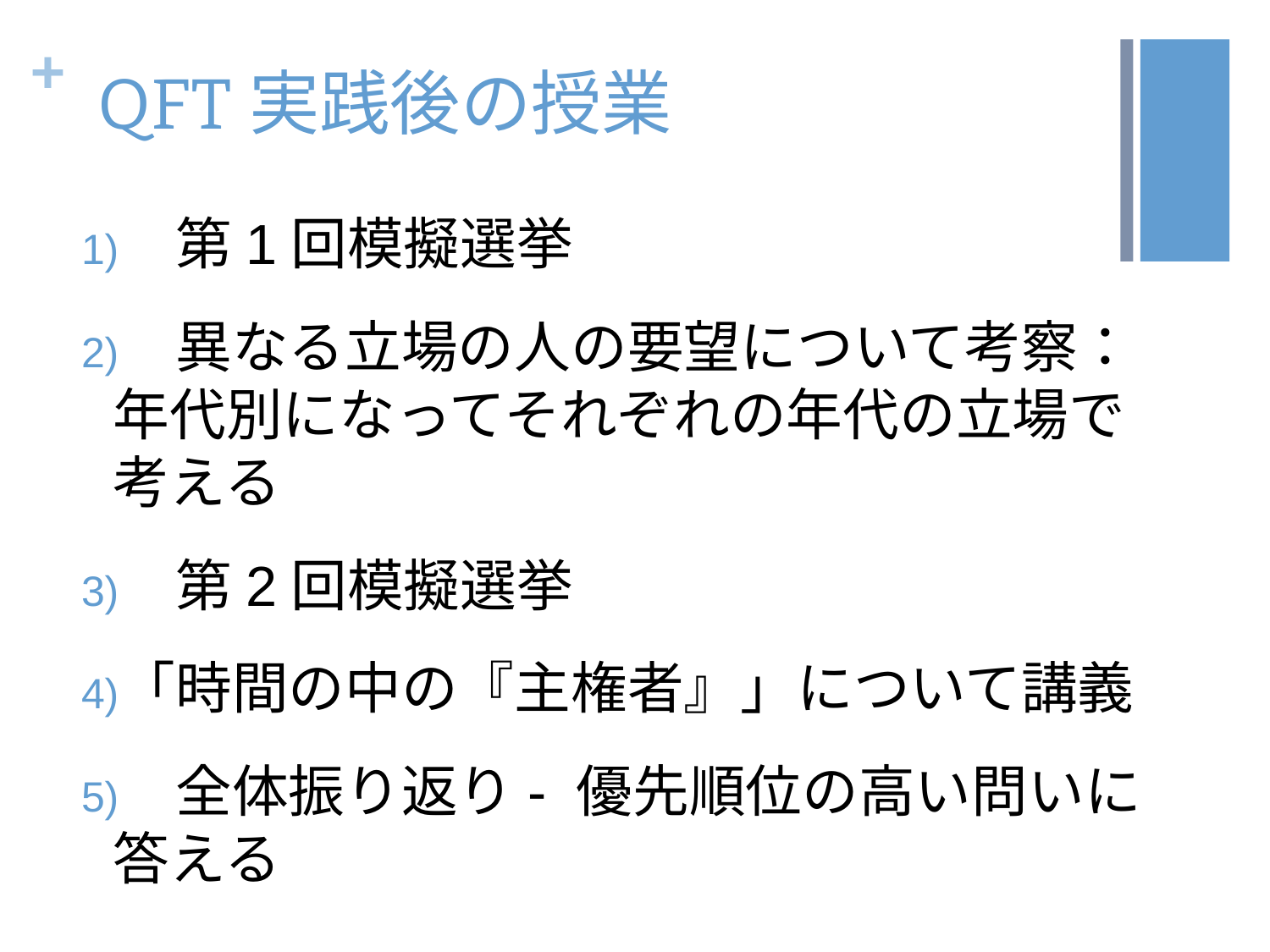

# QFT実践後の授業
　第1回模擬選挙
　異なる立場の人の要望について考察：年代別になってそれぞれの年代の立場で考える
　第2回模擬選挙
「時間の中の『主権者』」について講義
　全体振り返り- 優先順位の高い問いに答える